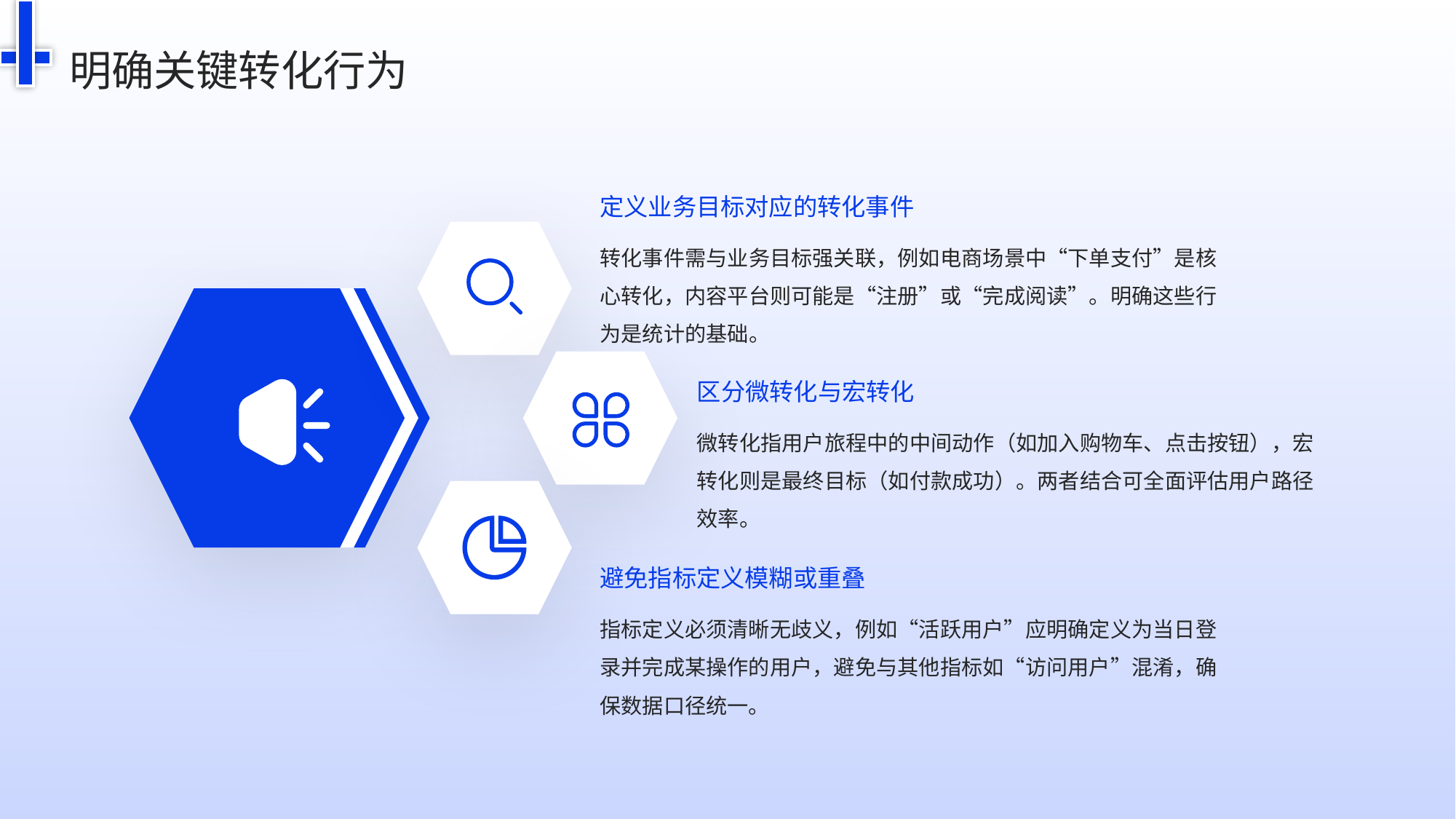

明确关键转化行为

定义业务目标对应的转化事件

转化事件需与业务目标强关联，例如电商场景中“下单支付”是核心转化，内容平台则可能是“注册”或“完成阅读”。明确这些行为是统计的基础。

区分微转化与宏转化

微转化指用户旅程中的中间动作（如加入购物车、点击按钮），宏转化则是最终目标（如付款成功）。两者结合可全面评估用户路径效率。

避免指标定义模糊或重叠
指标定义必须清晰无歧义，例如“活跃用户”应明确定义为当日登录并完成某操作的用户，避免与其他指标如“访问用户”混淆，确保数据口径统一。